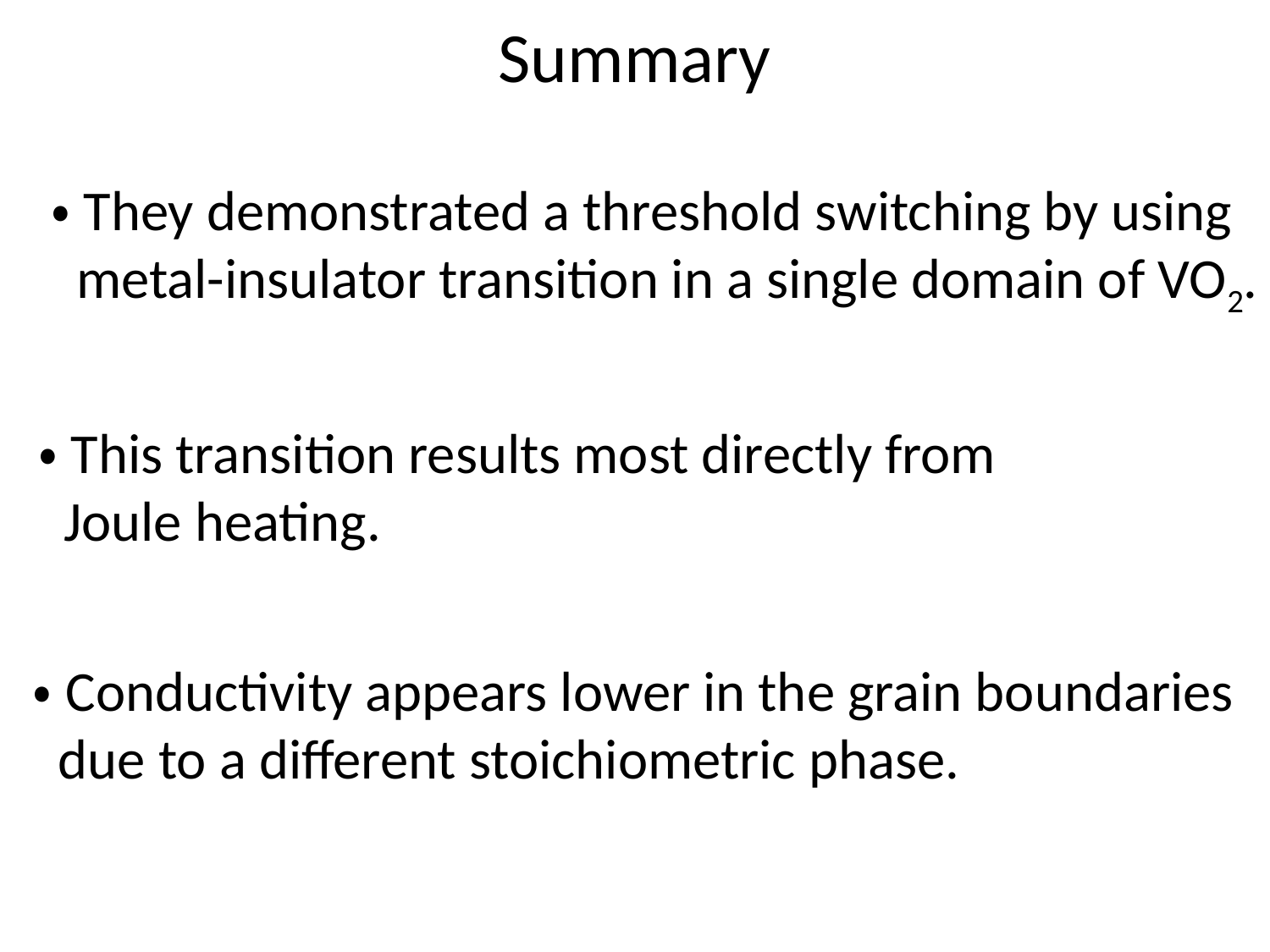

Summary
・They demonstrated a threshold switching by using
  metal-insulator transition in a single domain of VO2.
・This transition results most directly from
  Joule heating.
・Conductivity appears lower in the grain boundaries
  due to a different stoichiometric phase.